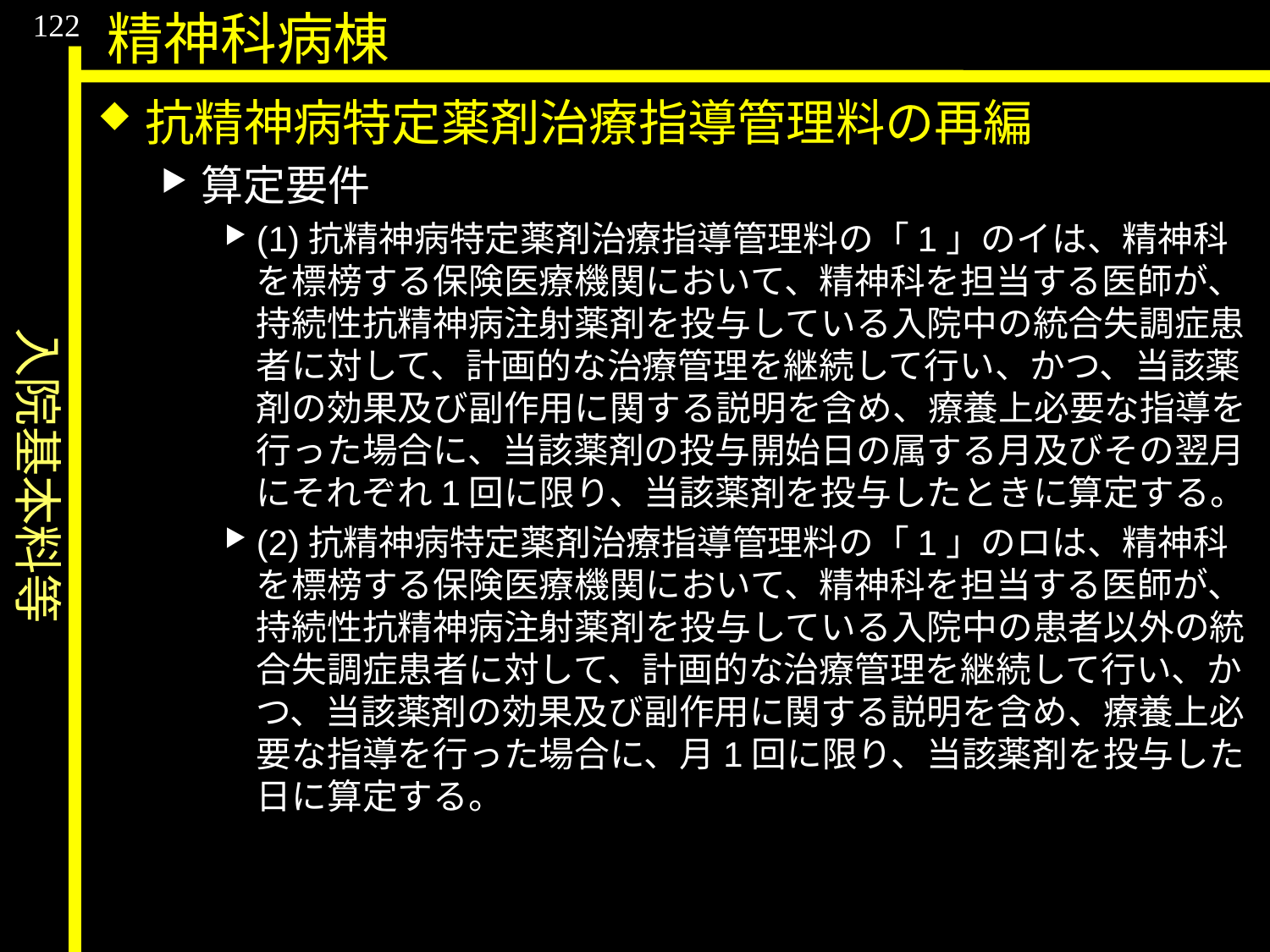

入院基本料等
122
精神科病棟

抗精神病特定薬剤治療指導管理料の再編
算定要件
(1)抗精神病特定薬剤治療指導管理料の「1」のイは、精神科を標榜する保険医療機関において、精神科を担当する医師が、持続性抗精神病注射薬剤を投与している入院中の統合失調症患者に対して、計画的な治療管理を継続して行い、かつ、当該薬剤の効果及び副作用に関する説明を含め、療養上必要な指導を行った場合に、当該薬剤の投与開始日の属する月及びその翌月にそれぞれ1回に限り、当該薬剤を投与したときに算定する。
(2)抗精神病特定薬剤治療指導管理料の「1」のロは、精神科を標榜する保険医療機関において、精神科を担当する医師が、持続性抗精神病注射薬剤を投与している入院中の患者以外の統合失調症患者に対して、計画的な治療管理を継続して行い、かつ、当該薬剤の効果及び副作用に関する説明を含め、療養上必要な指導を行った場合に、月1回に限り、当該薬剤を投与した日に算定する。